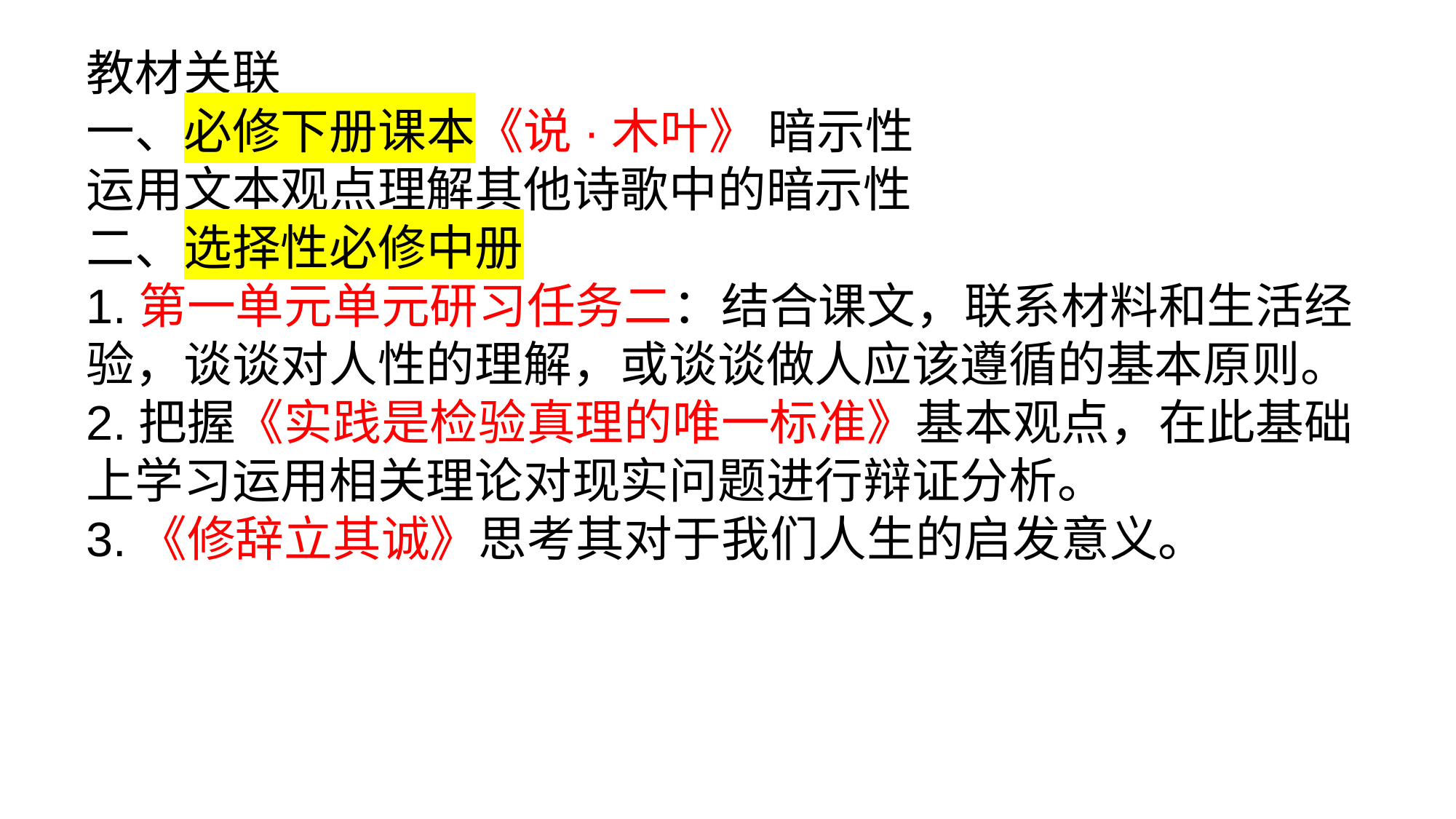

教材关联
一、必修下册课本《说·木叶》 暗示性
运用文本观点理解其他诗歌中的暗示性
二、选择性必修中册
1.第一单元单元研习任务二：结合课文，联系材料和生活经验，谈谈对人性的理解，或谈谈做人应该遵循的基本原则。
2.把握《实践是检验真理的唯一标准》基本观点，在此基础上学习运用相关理论对现实问题进行辩证分析。
3.《修辞立其诚》思考其对于我们人生的启发意义。